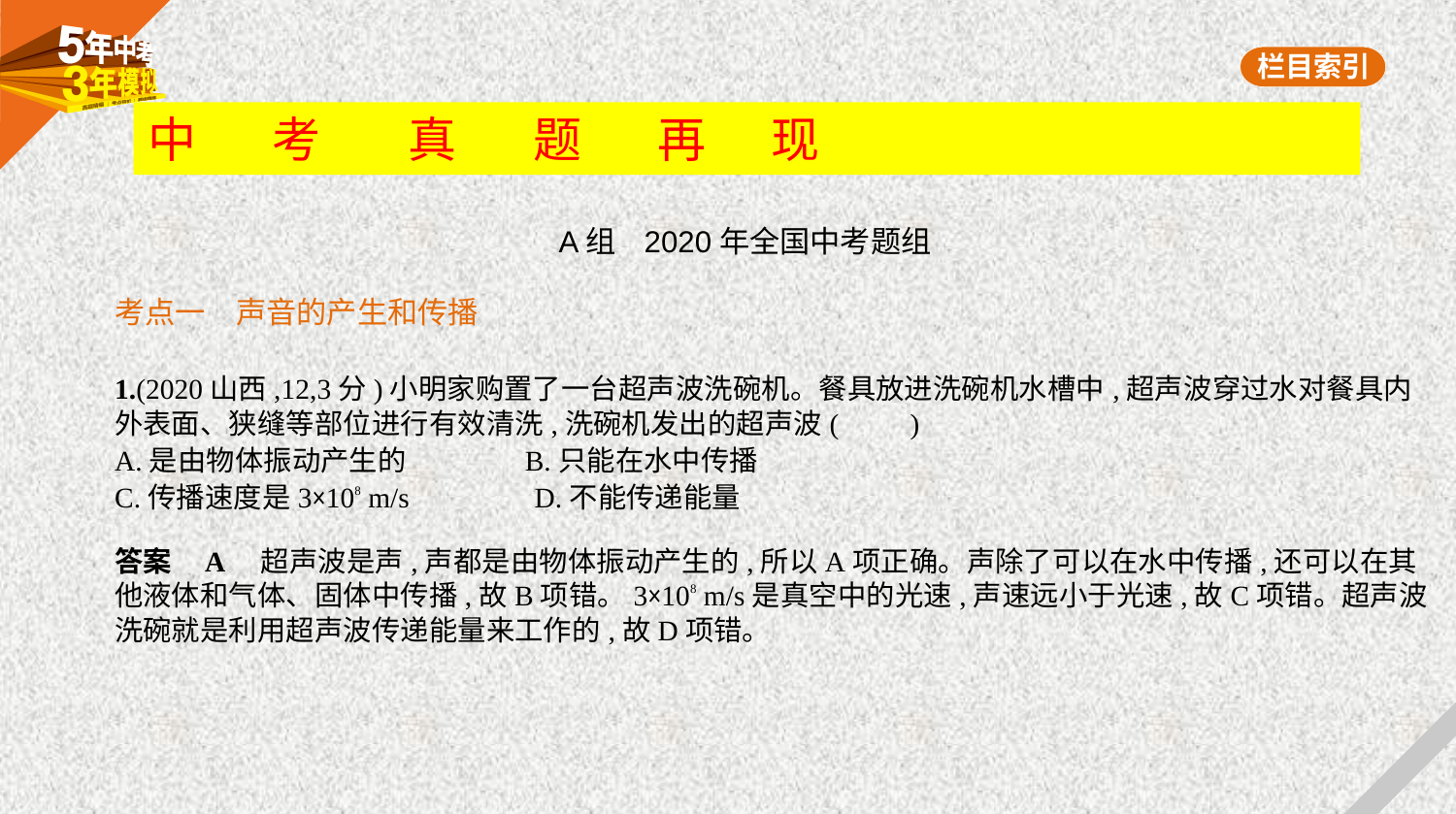

中       考        真       题       再      现
A组   2020年全国中考题组
考点一　声音的产生和传播
1.(2020山西,12,3分)小明家购置了一台超声波洗碗机。餐具放进洗碗机水槽中,超声波穿过水对餐具内
外表面、狭缝等部位进行有效清洗,洗碗机发出的超声波(　　)
A.是由物体振动产生的　　　    B.只能在水中传播
C.传播速度是3×108 m/s　　　    D.不能传递能量
答案    A　超声波是声,声都是由物体振动产生的,所以A项正确。声除了可以在水中传播,还可以在其
他液体和气体、固体中传播,故B项错。3×108 m/s是真空中的光速,声速远小于光速,故C项错。超声波
洗碗就是利用超声波传递能量来工作的,故D项错。